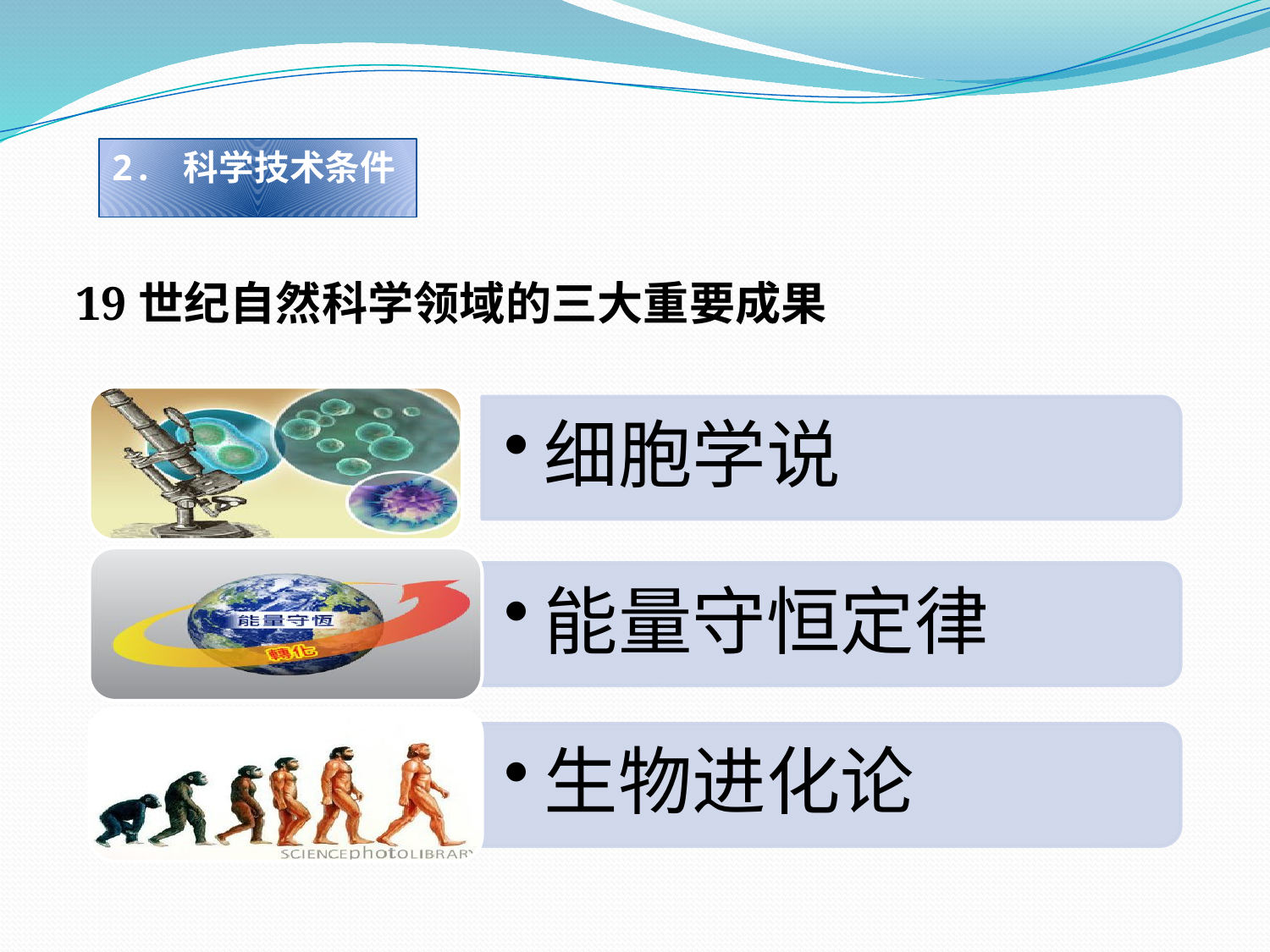

2. 科学技术条件
19世纪自然科学领域的三大重要成果
细胞学说

能量守恒定律

生物进化论